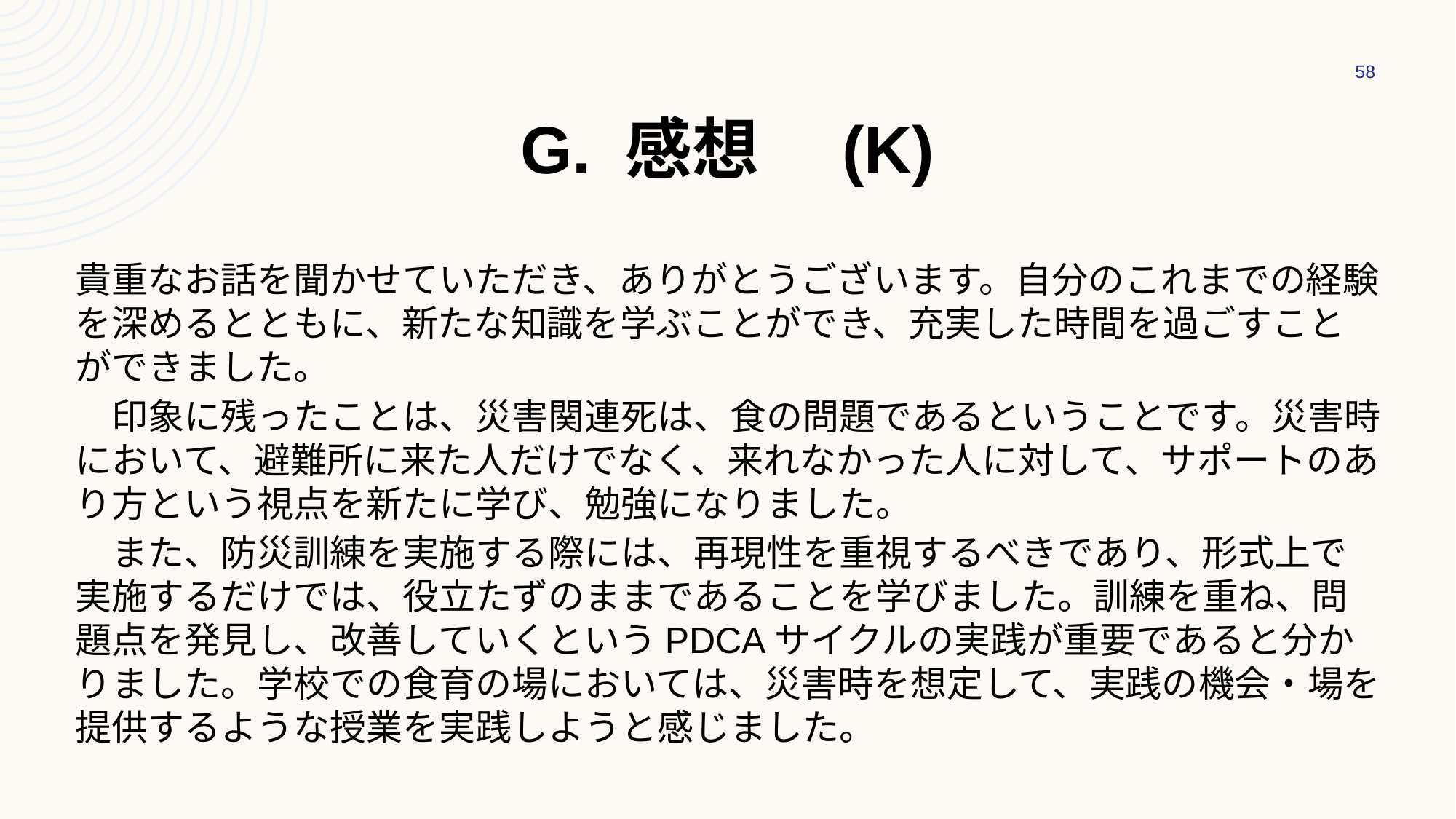

58
# g. 感想　(K)
貴重なお話を聞かせていただき、ありがとうございます。自分のこれまでの経験を深めるとともに、新たな知識を学ぶことができ、充実した時間を過ごすことができました。
　印象に残ったことは、災害関連死は、食の問題であるということです。災害時において、避難所に来た人だけでなく、来れなかった人に対して、サポートのあり方という視点を新たに学び、勉強になりました。
　また、防災訓練を実施する際には、再現性を重視するべきであり、形式上で実施するだけでは、役立たずのままであることを学びました。訓練を重ね、問題点を発見し、改善していくというPDCAサイクルの実践が重要であると分かりました。学校での食育の場においては、災害時を想定して、実践の機会・場を提供するような授業を実践しようと感じました。